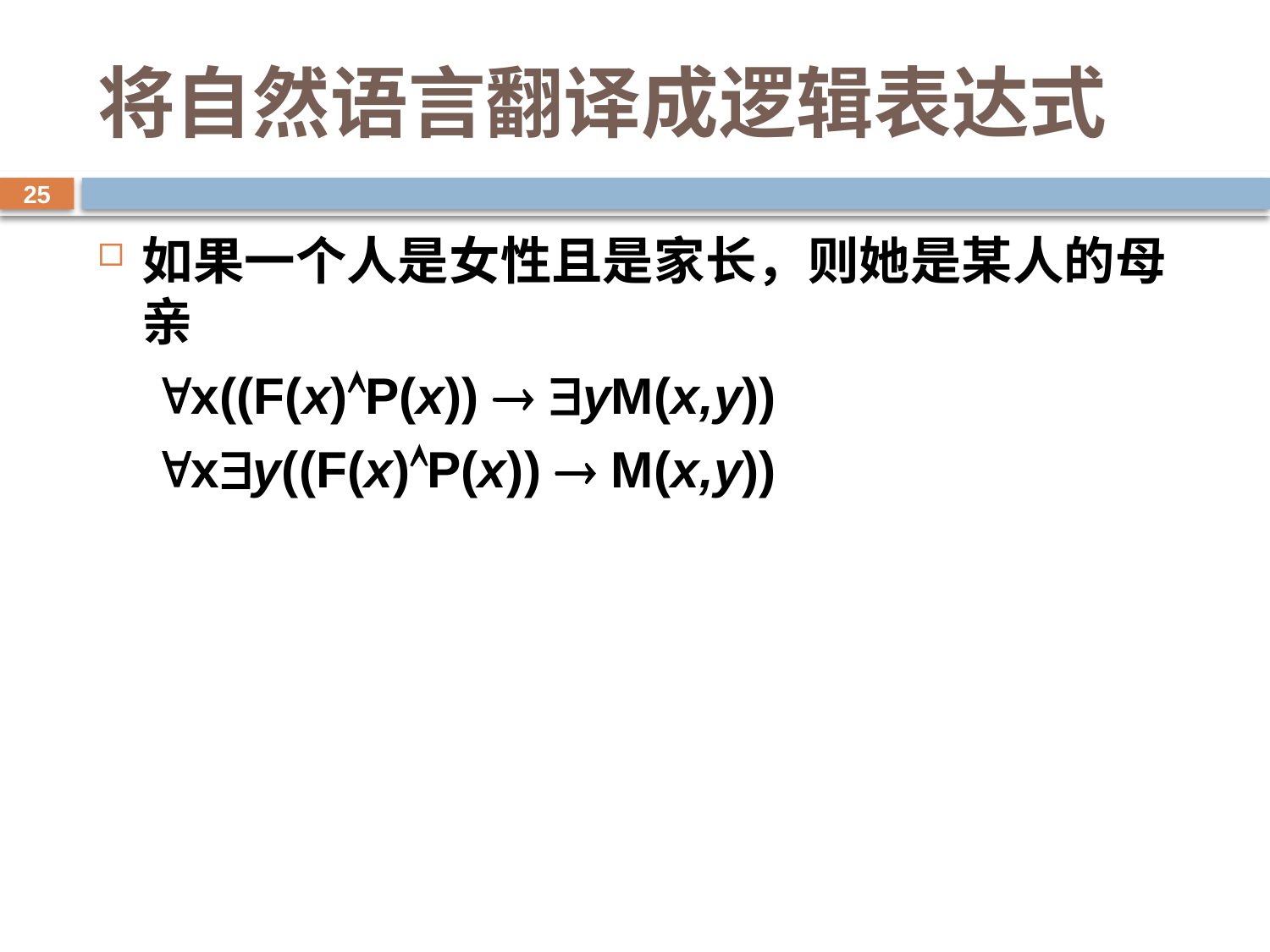

# 将自然语言翻译成逻辑表达式
25
如果一个人是女性且是家长，则她是某人的母亲
    ∀x((F(x)∧P(x)) → ∃yM(x,y))
    ∀x∃y((F(x)∧P(x)) → M(x,y))